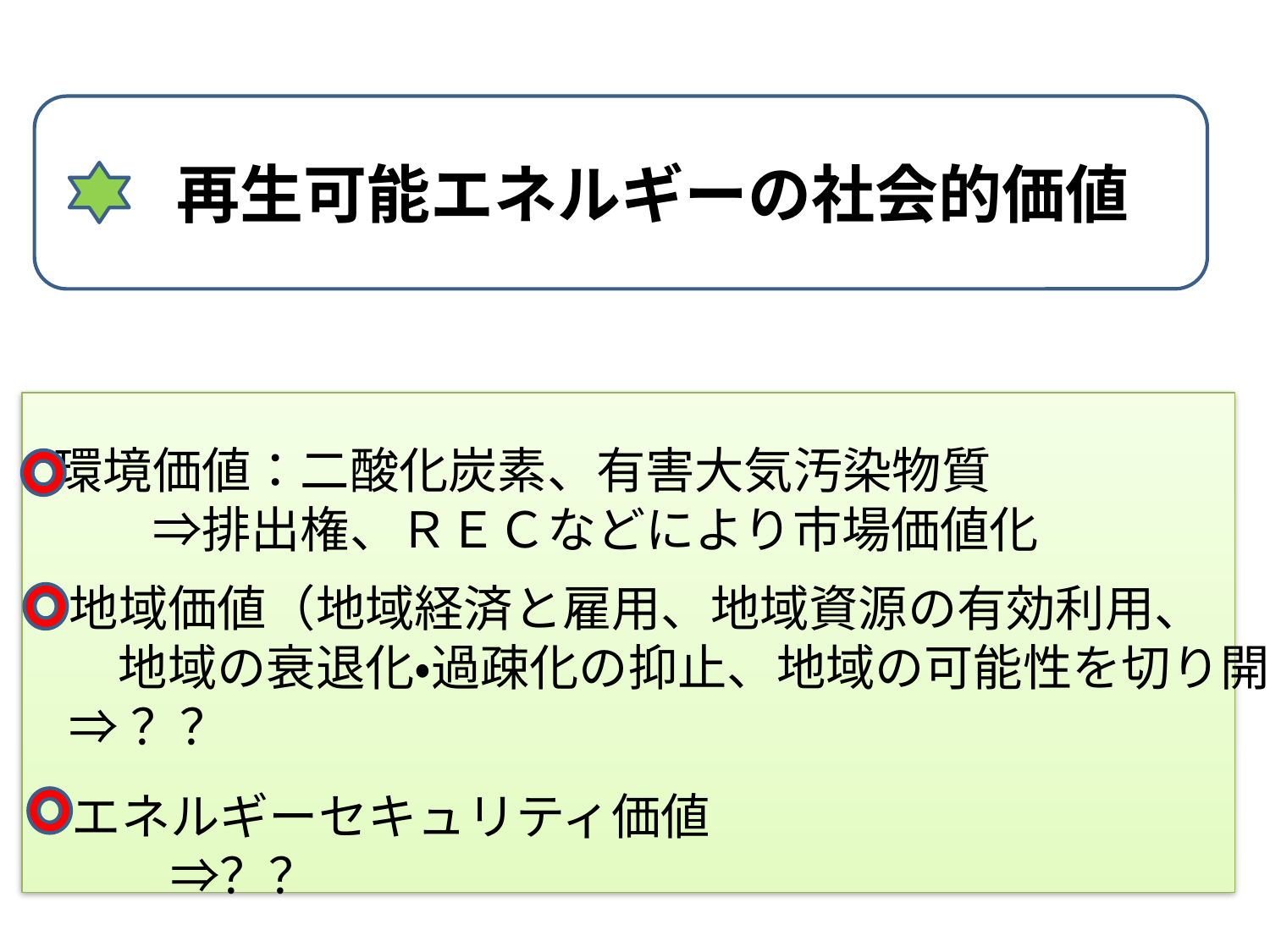

再生可能エネルギーの社会的価値

環境価値：二酸化炭素、有害大気汚染物質
　　⇒排出権、ＲＥＣなどにより市場価値化

地域価値（地域経済と雇用、地域資源の有効利用、
　地域の衰退化・過疎化の抑止、地域の可能性を切り開く）
⇒？？

エネルギーセキュリティ価値
　　⇒？？